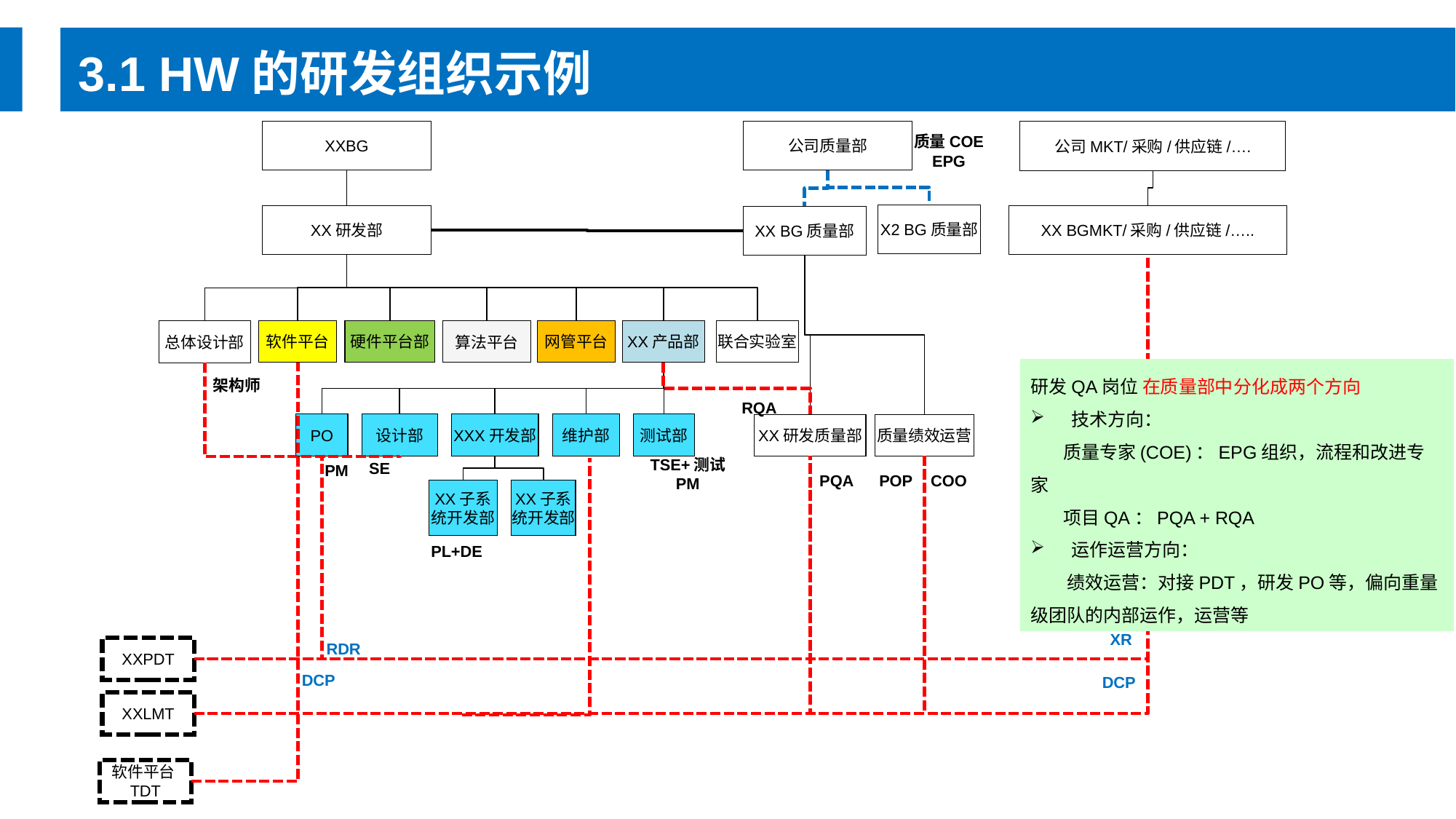

3.1 HW的研发组织示例
XXBG
公司质量部
公司MKT/采购/供应链/….
质量COE
EPG
X2 BG质量部
XX研发部
XX BGMKT/采购/供应链/…..
XX BG质量部
总体设计部
软件平台
硬件平台部
网管平台
XX产品部
联合实验室
算法平台
研发QA岗位 在质量部中分化成两个方向
技术方向：
       质量专家(COE)：EPG组织，流程和改进专家
       项目QA：PQA + RQA
运作运营方向：
        绩效运营：对接PDT，研发PO等，偏向重量级团队的内部运作，运营等
架构师
RQA
PO
设计部
XXX开发部
维护部
测试部
质量绩效运营
XX研发质量部
SE
PM
TSE+测试PM
PQA
POP
COO
XX子系统开发部
XX子系统开发部
PL+DE
XR
RDR
XXPDT
DCP
DCP
XXLMT
软件平台TDT